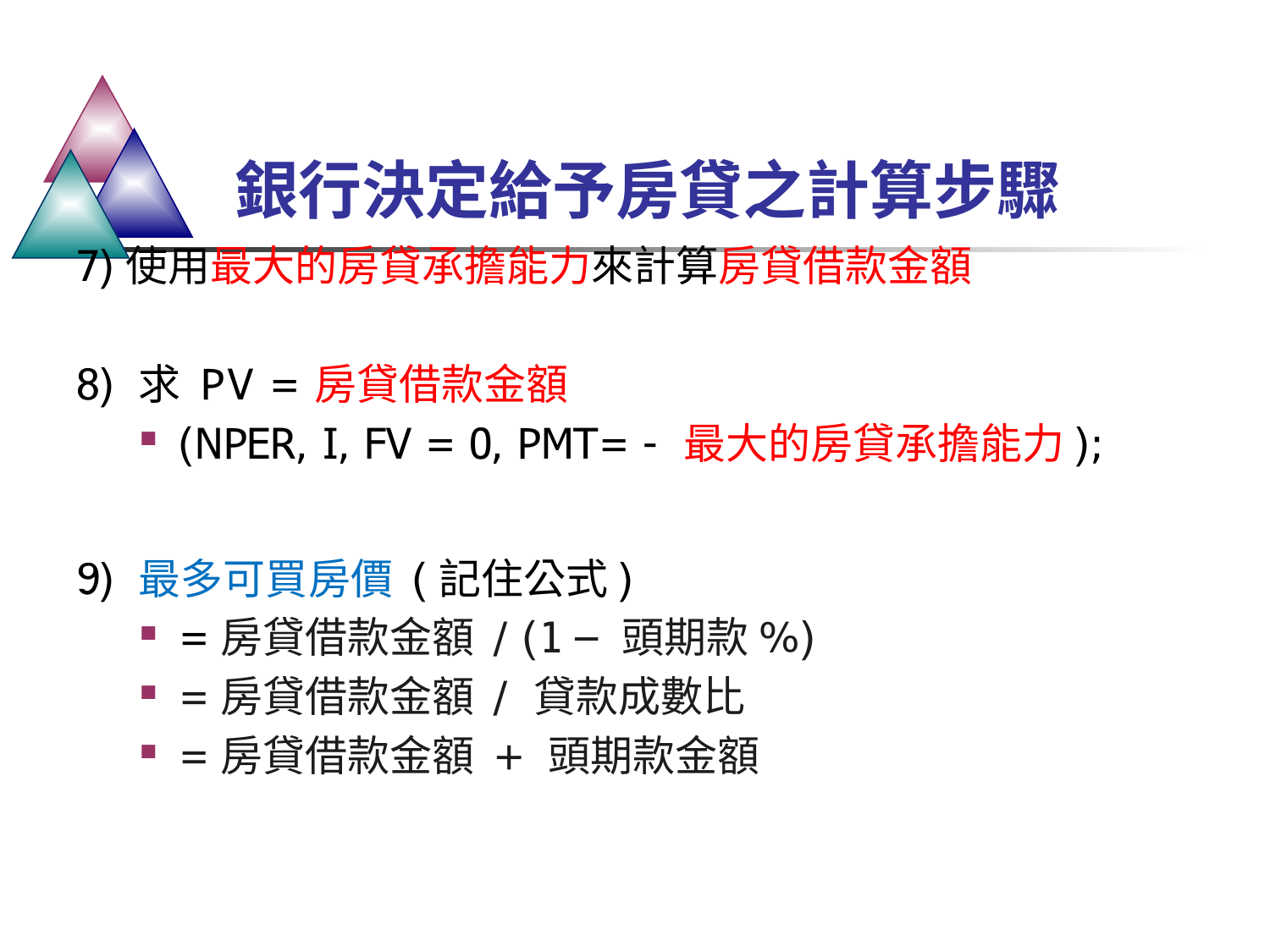

# 銀行決定給予房貸之計算步驟
7)使用最大的房貸承擔能力來計算房貸借款金額

8) 求 PV =房貸借款金額
(NPER, I, FV = 0, PMT= - 最大的房貸承擔能力);

9) 最多可買房價 (記住公式)
=房貸借款金額 / (1 – 頭期款%)
=房貸借款金額 / 貸款成數比
=房貸借款金額 + 頭期款金額